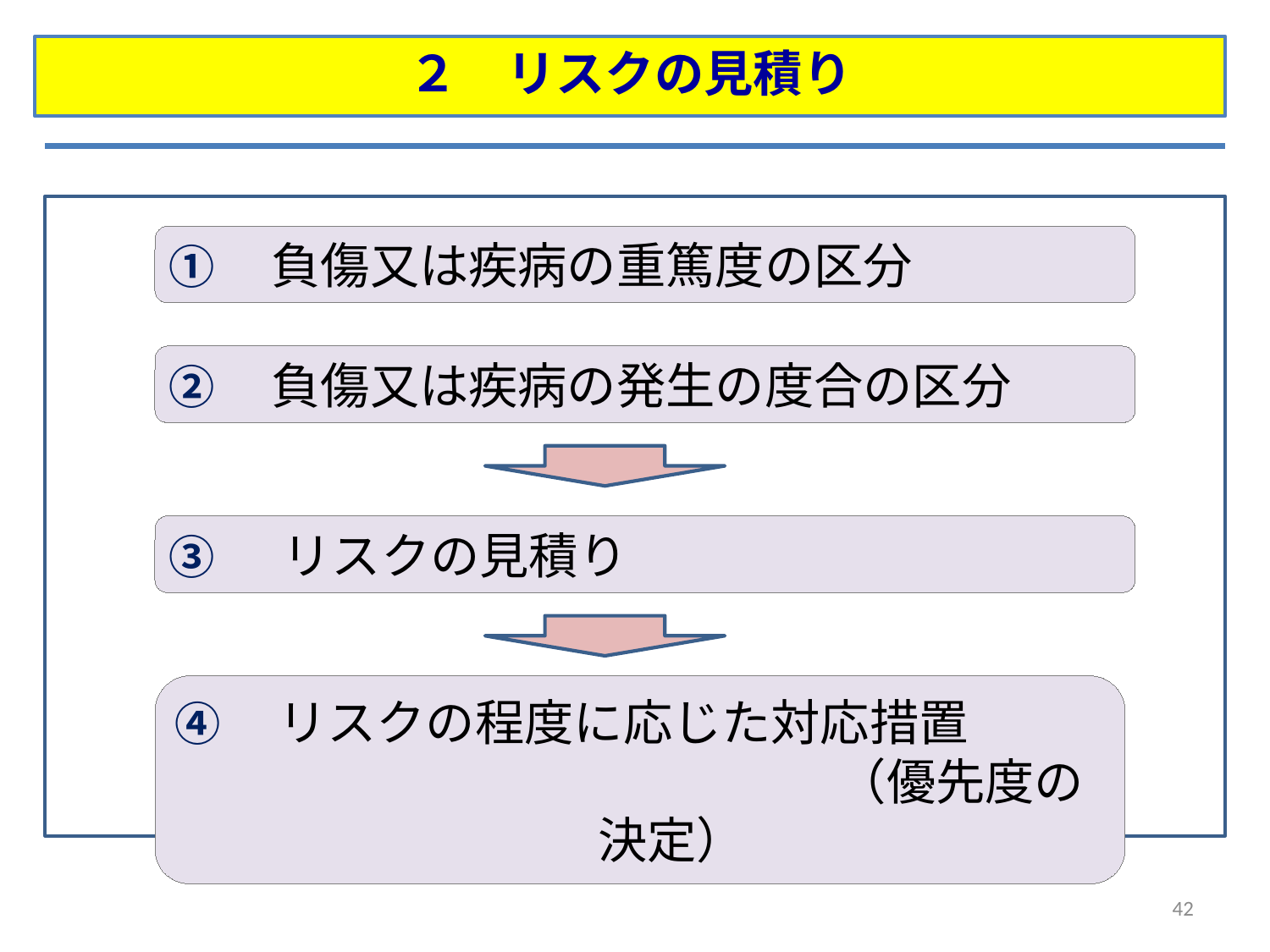

２　リスクの見積り

①　負傷又は疾病の重篤度の区分
②　負傷又は疾病の発生の度合の区分

③　 リスクの見積り

④　リスクの程度に応じた対応措置
　　　　　　　　　　　　　（優先度の決定）
42